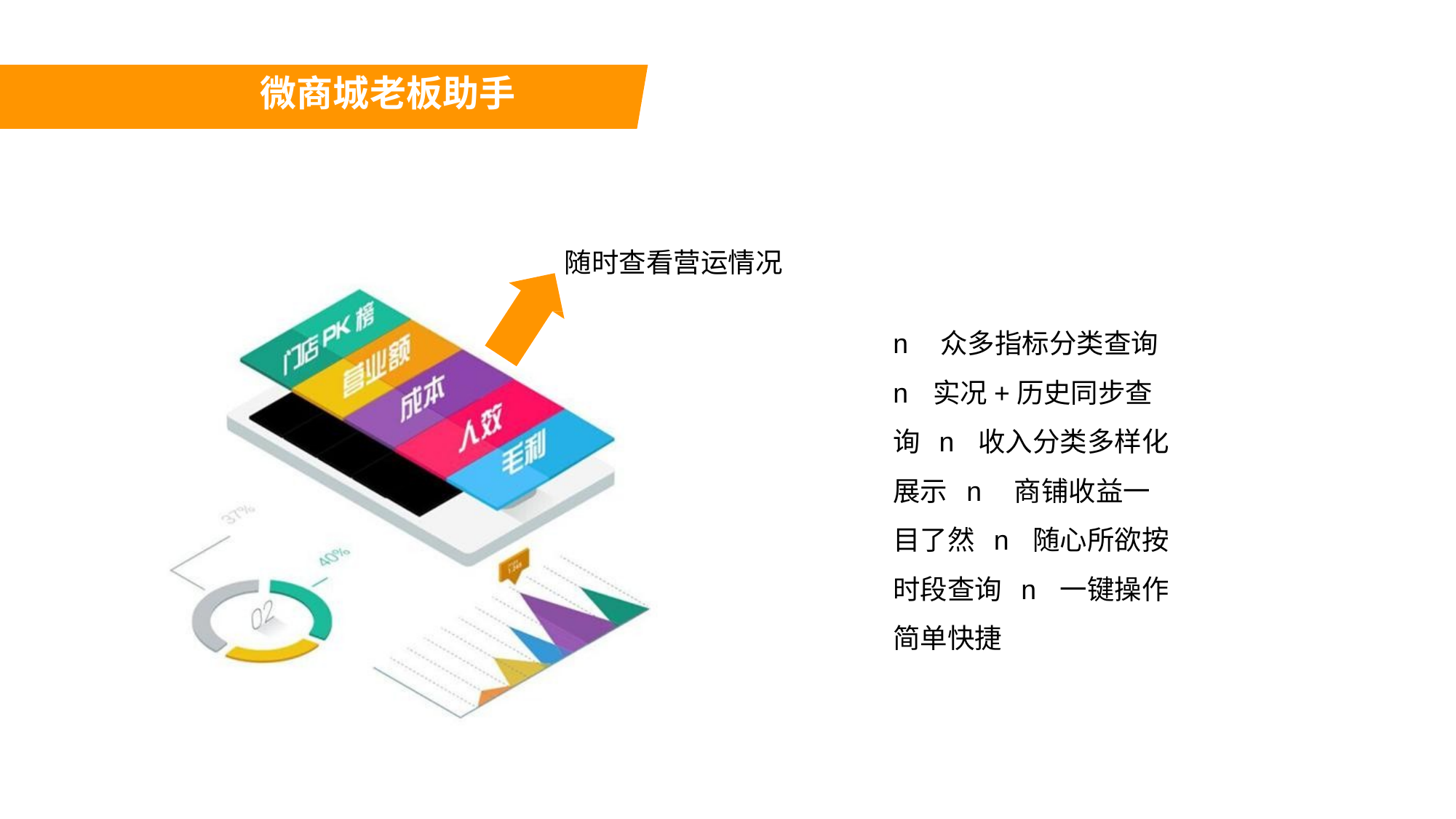

微商城老板助手
# 随时查看营运情况

n 众多指标分类查询  n 实况+历史同步查询  n 收入分类多样化展示  n 商铺收益一目了然  n 随心所欲按时段查询  n 一键操作简单快捷